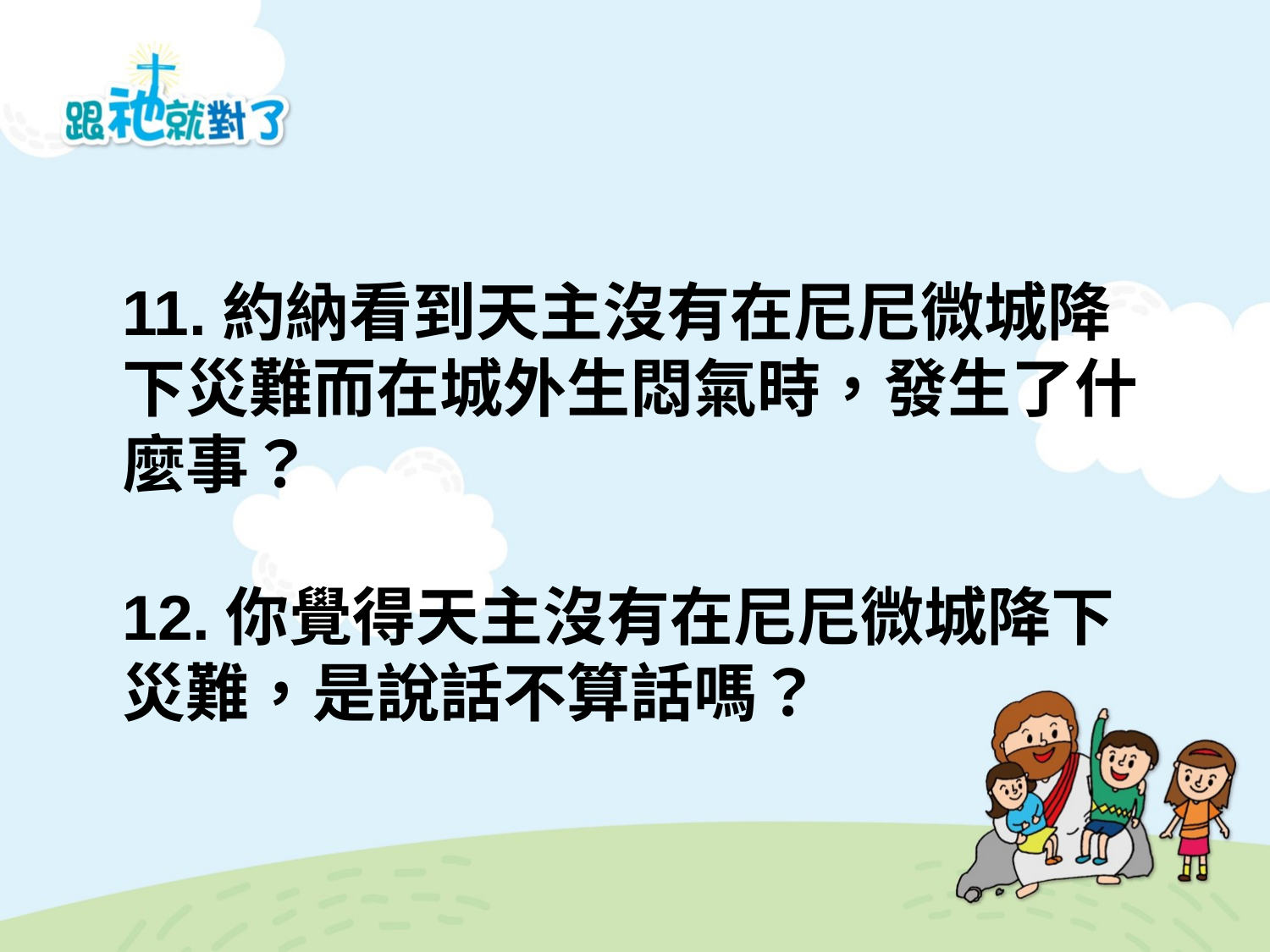

11.約納看到天主沒有在尼尼微城降下災難而在城外生悶氣時，發生了什麼事？

12.你覺得天主沒有在尼尼微城降下災難，是說話不算話嗎？